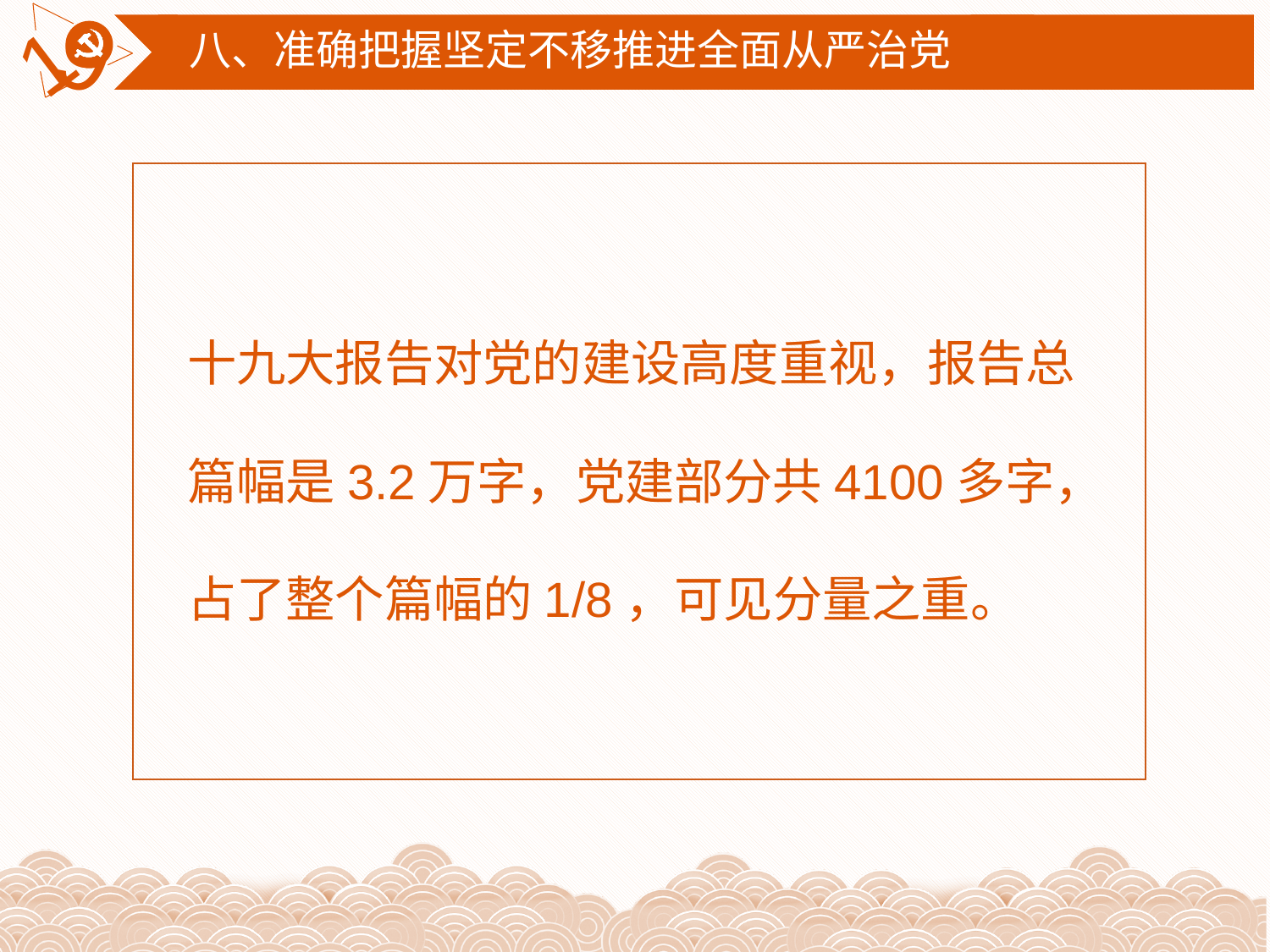

八、准确把握坚定不移推进全面从严治党

十九大报告对党的建设高度重视，报告总篇幅是3.2万字，党建部分共4100多字，占了整个篇幅的1/8，可见分量之重。